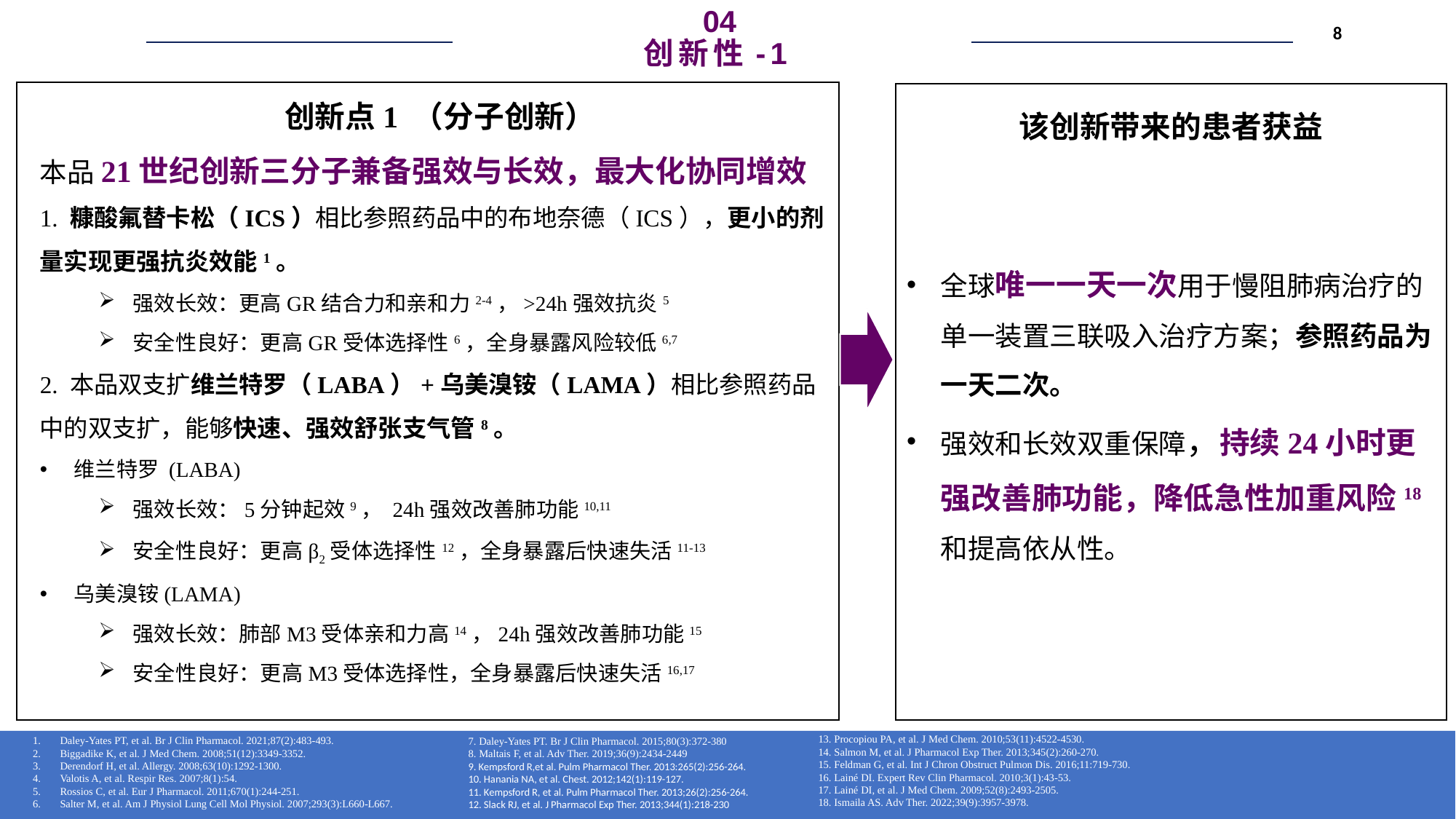

04
创新性-1
8
创新点1 （分子创新）
本品21世纪创新三分子兼备强效与长效，最大化协同增效
1. 糠酸氟替卡松（ICS）相比参照药品中的布地奈德（ICS），更小的剂量实现更强抗炎效能1。
强效长效：更高GR结合力和亲和力2-4，>24h强效抗炎5
安全性良好：更高GR受体选择性6，全身暴露风险较低6,7
2. 本品双支扩维兰特罗（LABA）+乌美溴铵（LAMA）相比参照药品中的双支扩，能够快速、强效舒张支气管8。
维兰特罗 (LABA)
强效长效：5分钟起效9， 24h强效改善肺功能10,11
安全性良好：更高β2受体选择性12，全身暴露后快速失活11-13
乌美溴铵(LAMA)
强效长效：肺部M3受体亲和力高14，24h强效改善肺功能15
安全性良好：更高M3受体选择性，全身暴露后快速失活16,17

该创新带来的患者获益

全球唯一一天一次用于慢阻肺病治疗的单一装置三联吸入治疗方案；参照药品为一天二次。
强效和长效双重保障，持续24小时更强改善肺功能，降低急性加重风险18和提高依从性。

13. Procopiou PA, et al. J Med Chem. 2010;53(11):4522-4530.
14. Salmon M, et al. J Pharmacol Exp Ther. 2013;345(2):260-270.
15. Feldman G, et al. Int J Chron Obstruct Pulmon Dis. 2016;11:719-730.
16. Lainé DI. Expert Rev Clin Pharmacol. 2010;3(1):43-53.
17. Lainé DI, et al. J Med Chem. 2009;52(8):2493-2505.
18. Ismaila AS. Adv Ther. 2022;39(9):3957-3978.
Daley-Yates PT, et al. Br J Clin Pharmacol. 2021;87(2):483-493.
Biggadike K, et al. J Med Chem. 2008;51(12):3349-3352.
Derendorf H, et al. Allergy. 2008;63(10):1292-1300.
Valotis A, et al. Respir Res. 2007;8(1):54.
Rossios C, et al. Eur J Pharmacol. 2011;670(1):244-251.
Salter M, et al. Am J Physiol Lung Cell Mol Physiol. 2007;293(3):L660-L667.
7. Daley-Yates PT. Br J Clin Pharmacol. 2015;80(3):372-380
8. Maltais F, et al. Adv Ther. 2019;36(9):2434-2449
9. Kempsford R,et al. Pulm Pharmacol Ther. 2013:265(2):256-264.
10. Hanania NA, et al. Chest. 2012;142(1):119-127.
11. Kempsford R, et al. Pulm Pharmacol Ther. 2013;26(2):256-264.
12. Slack RJ, et al. J Pharmacol Exp Ther. 2013;344(1):218-230